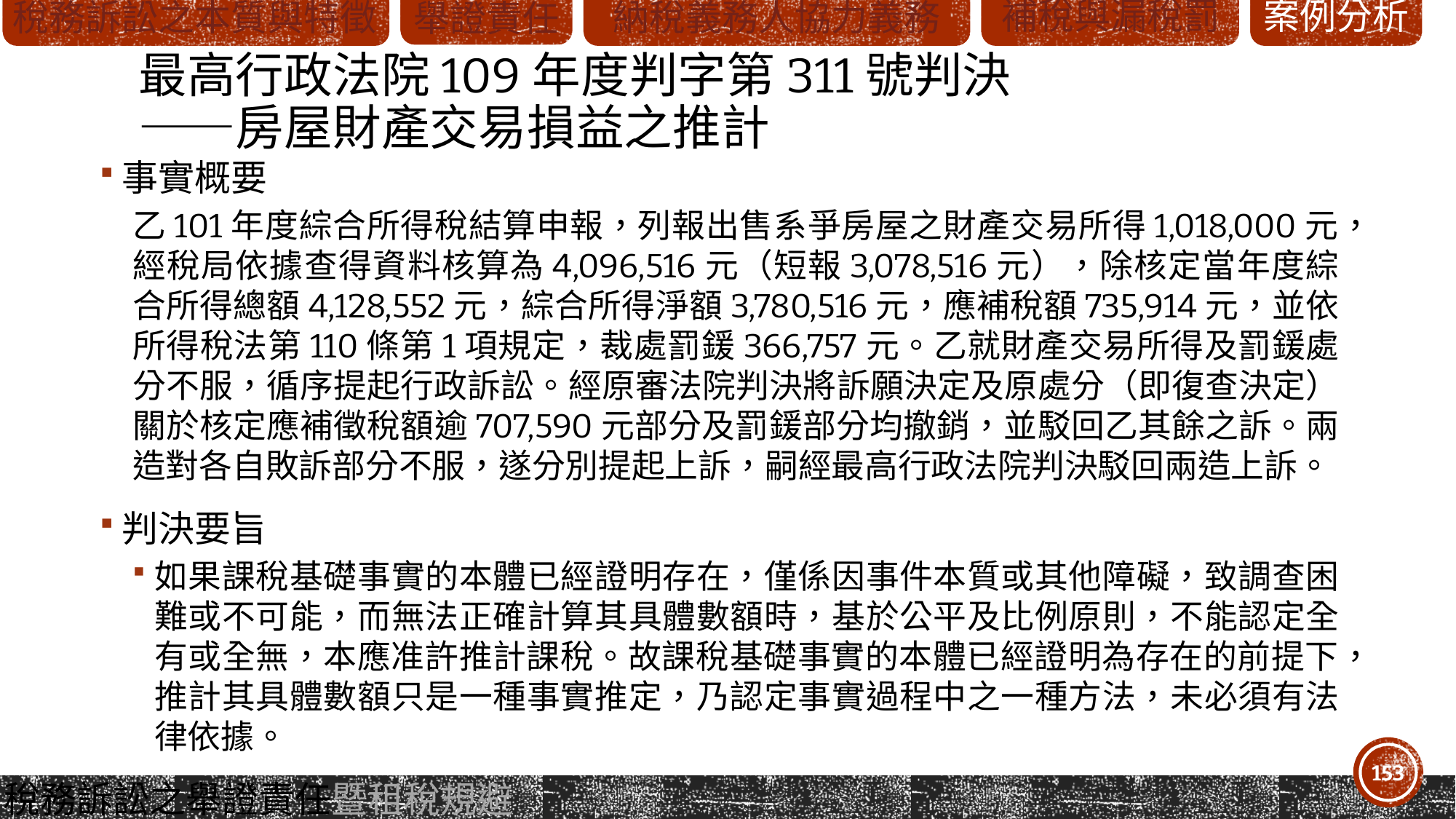

# 最高行政法院109年度判字第311號判決 ——房屋財產交易損益之推計
事實概要
乙101年度綜合所得稅結算申報，列報出售系爭房屋之財產交易所得1,018,000元，經稅局依據查得資料核算為4,096,516元（短報3,078,516元），除核定當年度綜合所得總額4,128,552元，綜合所得淨額3,780,516元，應補稅額735,914元，並依所得稅法第110條第1項規定，裁處罰鍰366,757元。乙就財產交易所得及罰鍰處分不服，循序提起行政訴訟。經原審法院判決將訴願決定及原處分（即復查決定）關於核定應補徵稅額逾707,590元部分及罰鍰部分均撤銷，並駁回乙其餘之訴。兩造對各自敗訴部分不服，遂分別提起上訴，嗣經最高行政法院判決駁回兩造上訴。
判決要旨
如果課稅基礎事實的本體已經證明存在，僅係因事件本質或其他障礙，致調查困難或不可能，而無法正確計算其具體數額時，基於公平及比例原則，不能認定全有或全無，本應准許推計課稅。故課稅基礎事實的本體已經證明為存在的前提下，推計其具體數額只是一種事實推定，乃認定事實過程中之一種方法，未必須有法律依據。
153